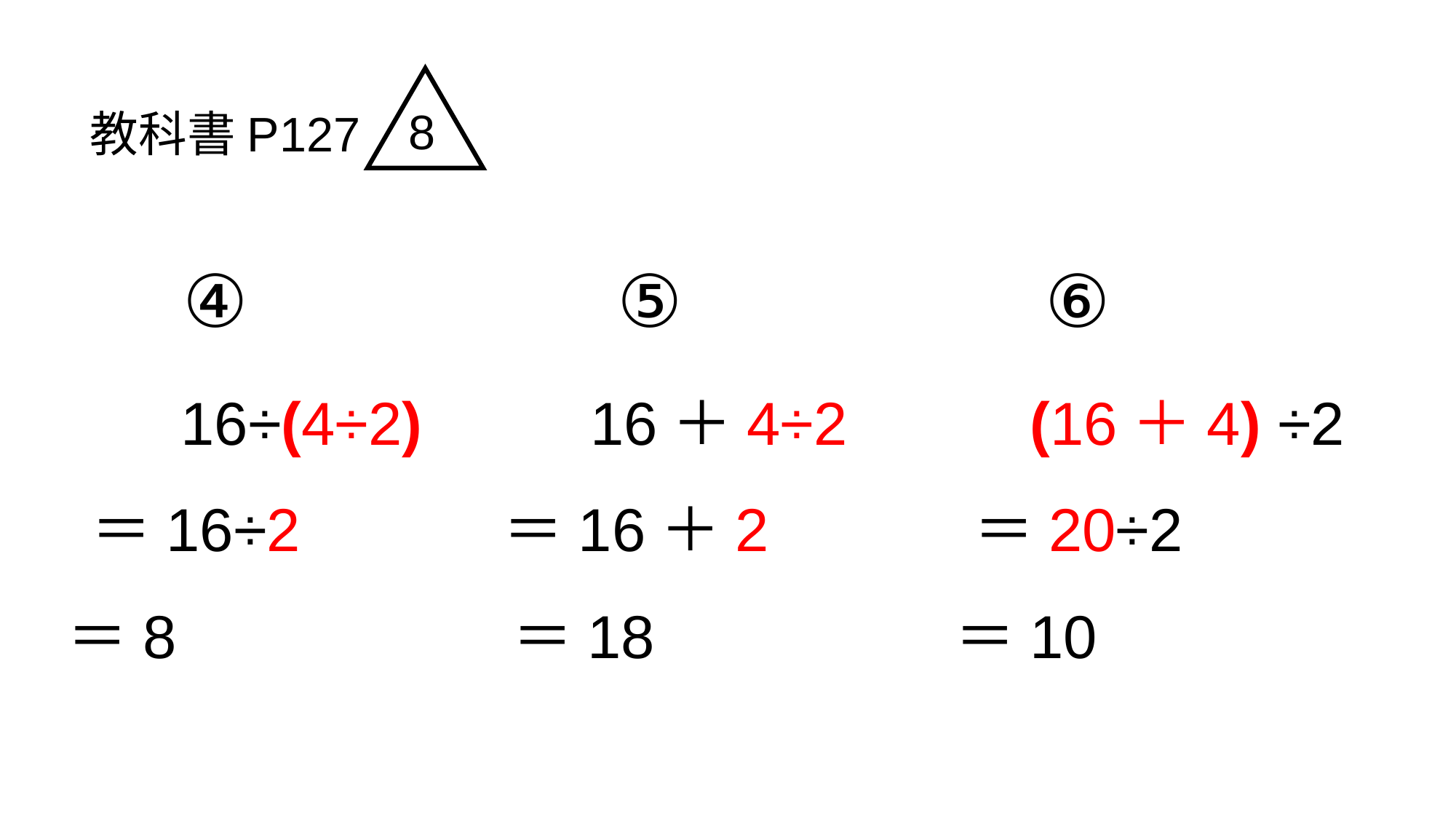

8
教科書P127
④
⑤
⑥
16÷(4÷2)
16＋4÷2
(16＋4) ÷2
＝16÷2
＝16＋2
＝20÷2
＝8
＝18
＝10